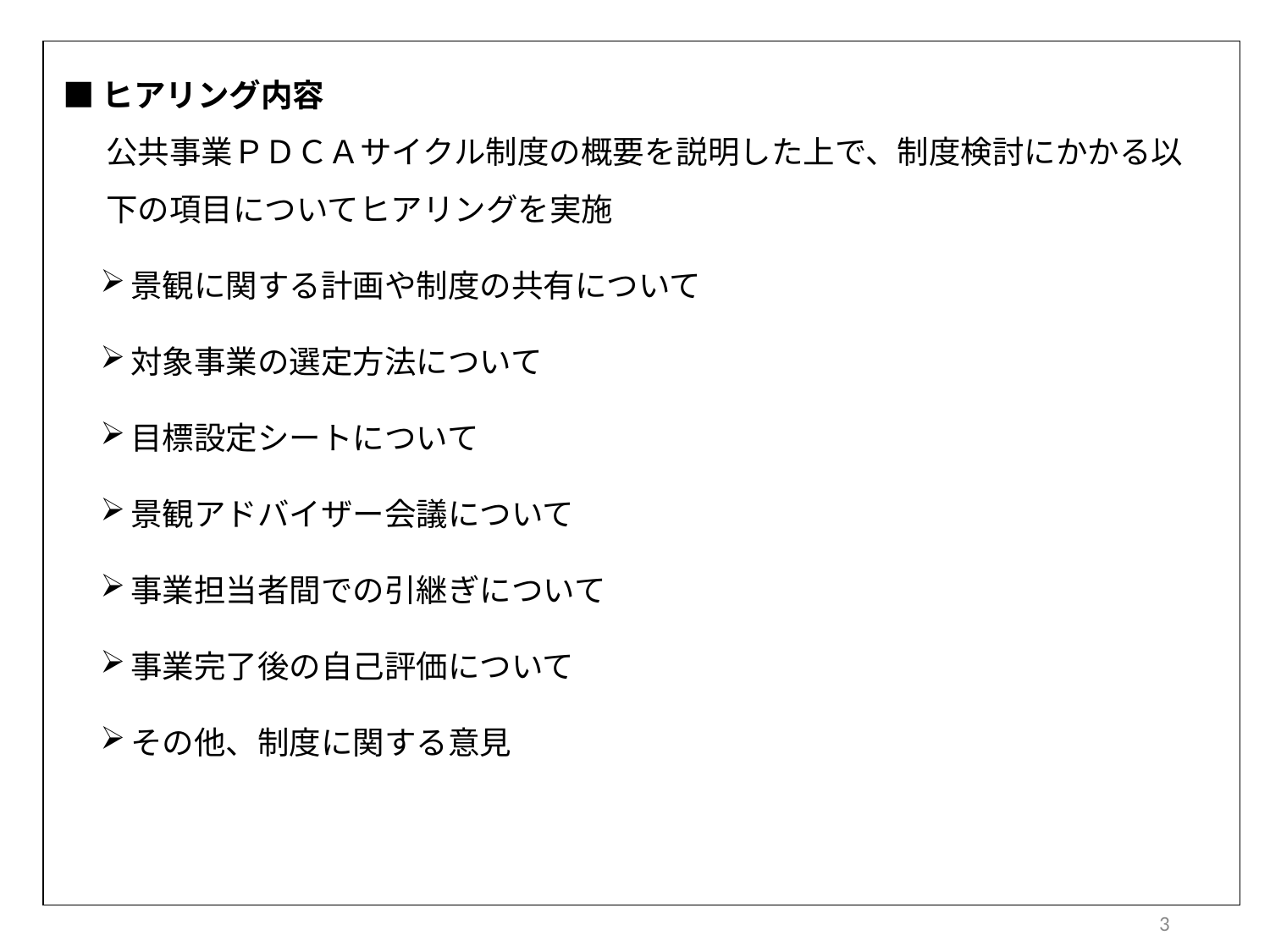

■ヒアリング内容
公共事業ＰＤＣＡサイクル制度の概要を説明した上で、制度検討にかかる以下の項目についてヒアリングを実施
景観に関する計画や制度の共有について
対象事業の選定方法について
目標設定シートについて
景観アドバイザー会議について
事業担当者間での引継ぎについて
事業完了後の自己評価について
その他、制度に関する意見
3